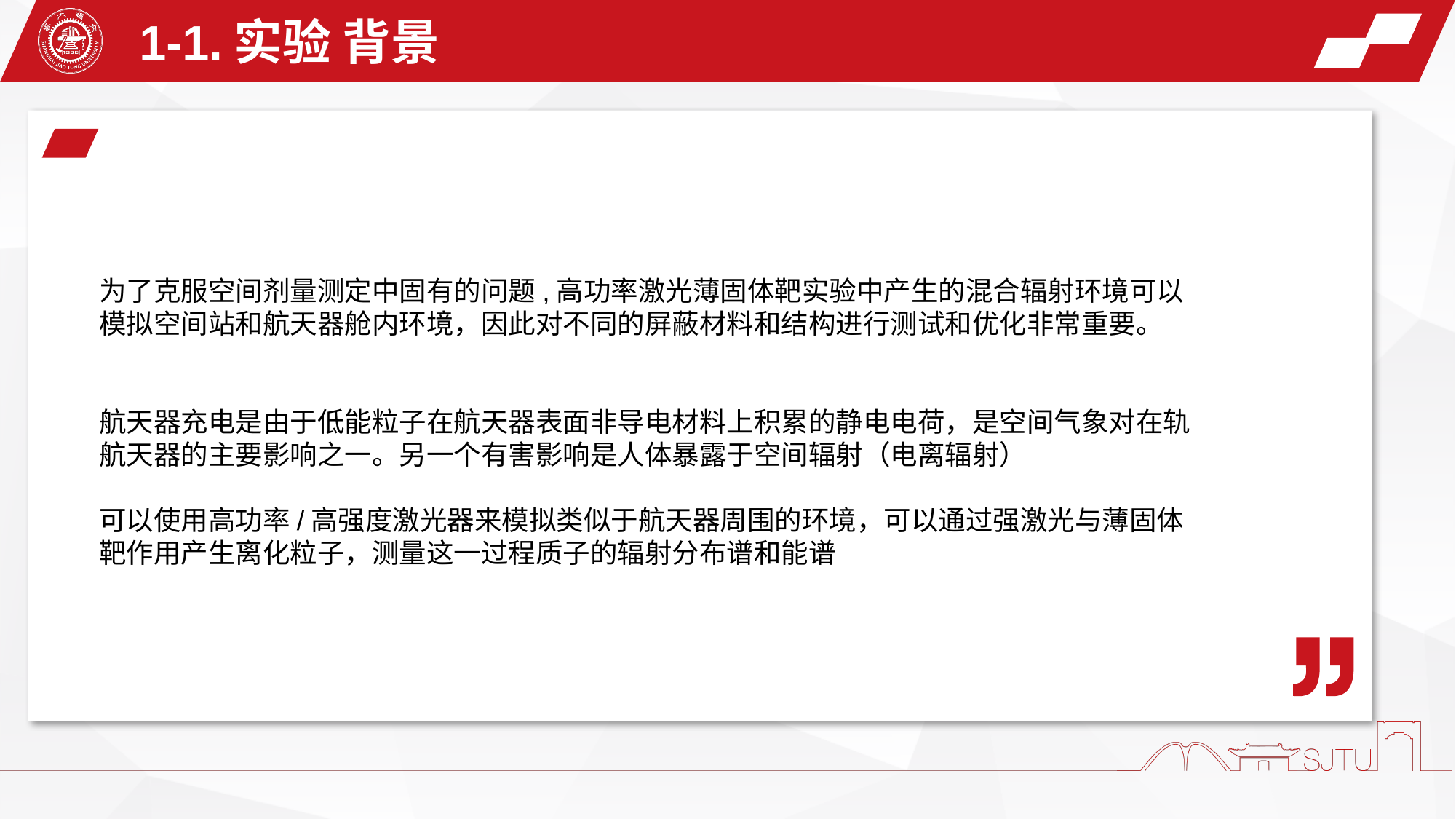

1-1.实验 背景

为了克服空间剂量测定中固有的问题,高功率激光薄固体靶实验中产生的混合辐射环境可以模拟空间站和航天器舱内环境，因此对不同的屏蔽材料和结构进行测试和优化非常重要。

航天器充电是由于低能粒子在航天器表面非导电材料上积累的静电电荷，是空间气象对在轨航天器的主要影响之一。另一个有害影响是人体暴露于空间辐射（电离辐射）

可以使用高功率/高强度激光器来模拟类似于航天器周围的环境，可以通过强激光与薄固体靶作用产生离化粒子，测量这一过程质子的辐射分布谱和能谱